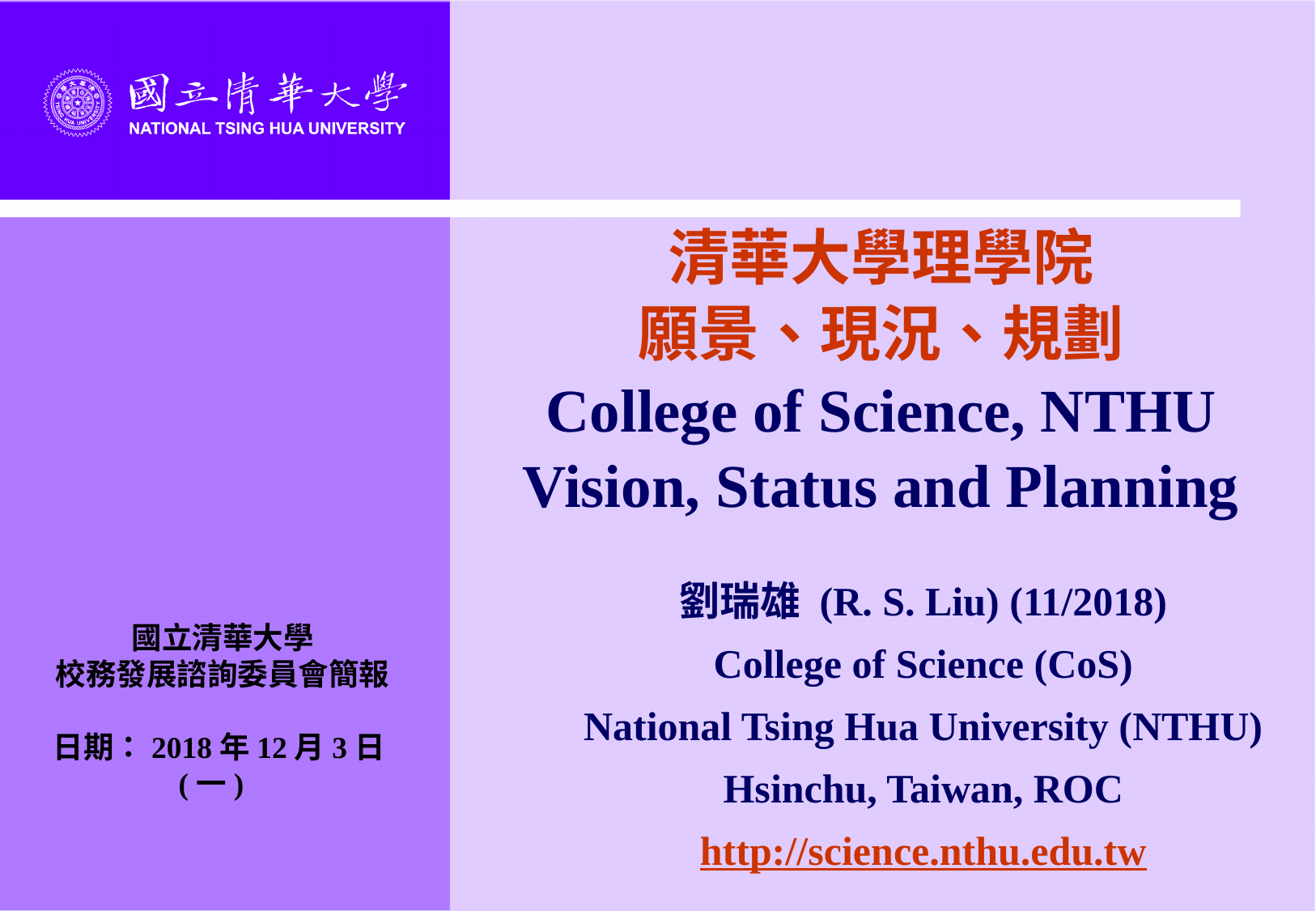

# 清華大學理學院 願景、現況、規劃 College of Science, NTHU Vision, Status and Planning

劉瑞雄 (R. S. Liu) (11/2018)
College of Science (CoS)
National Tsing Hua University (NTHU)
Hsinchu, Taiwan, ROC
http://science.nthu.edu.tw